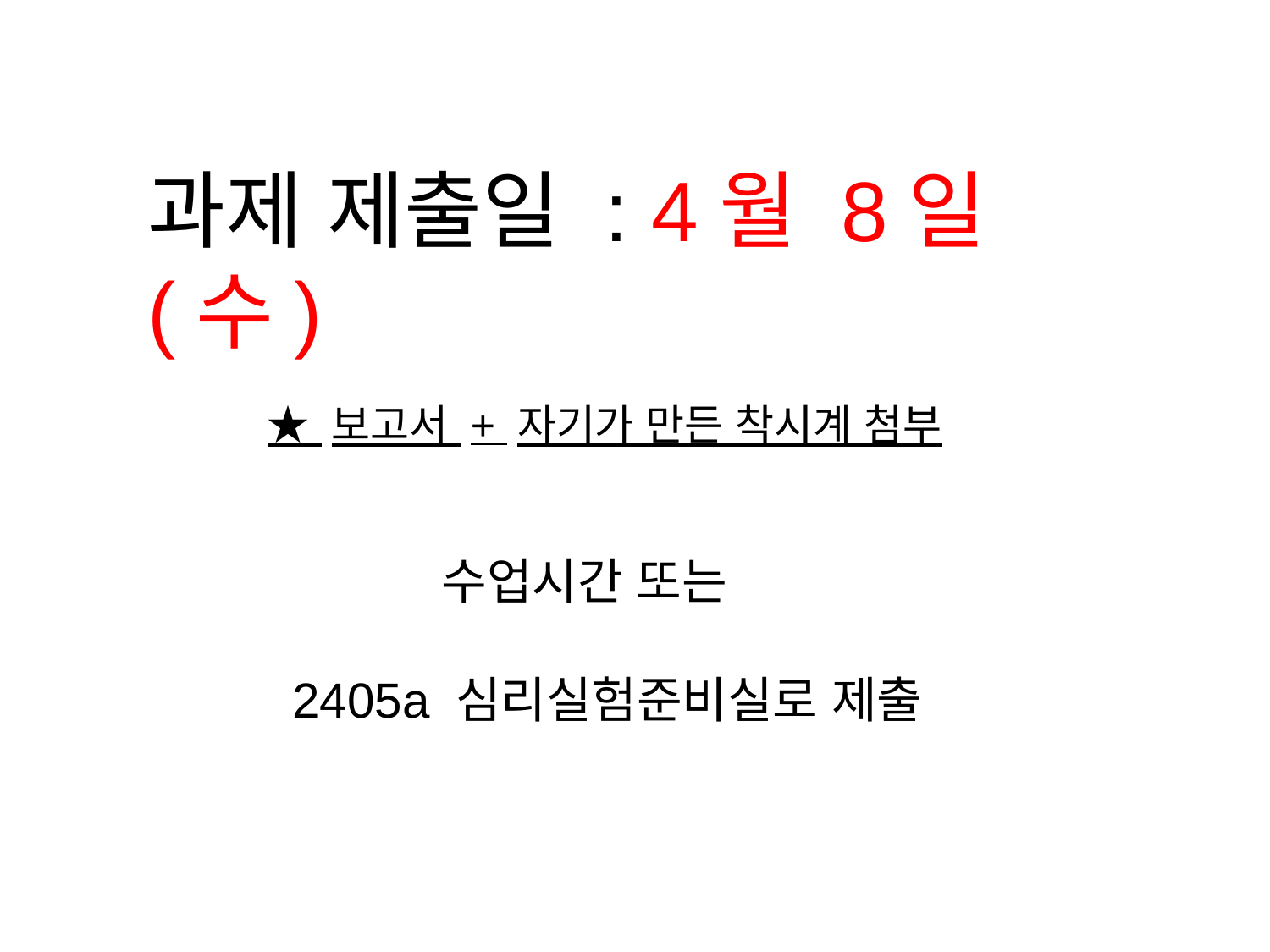

과제 제출일 : 4월 8일 (수)
★ 보고서 + 자기가 만든 착시계 첨부
              수업시간 또는

    2405a 심리실험준비실로 제출